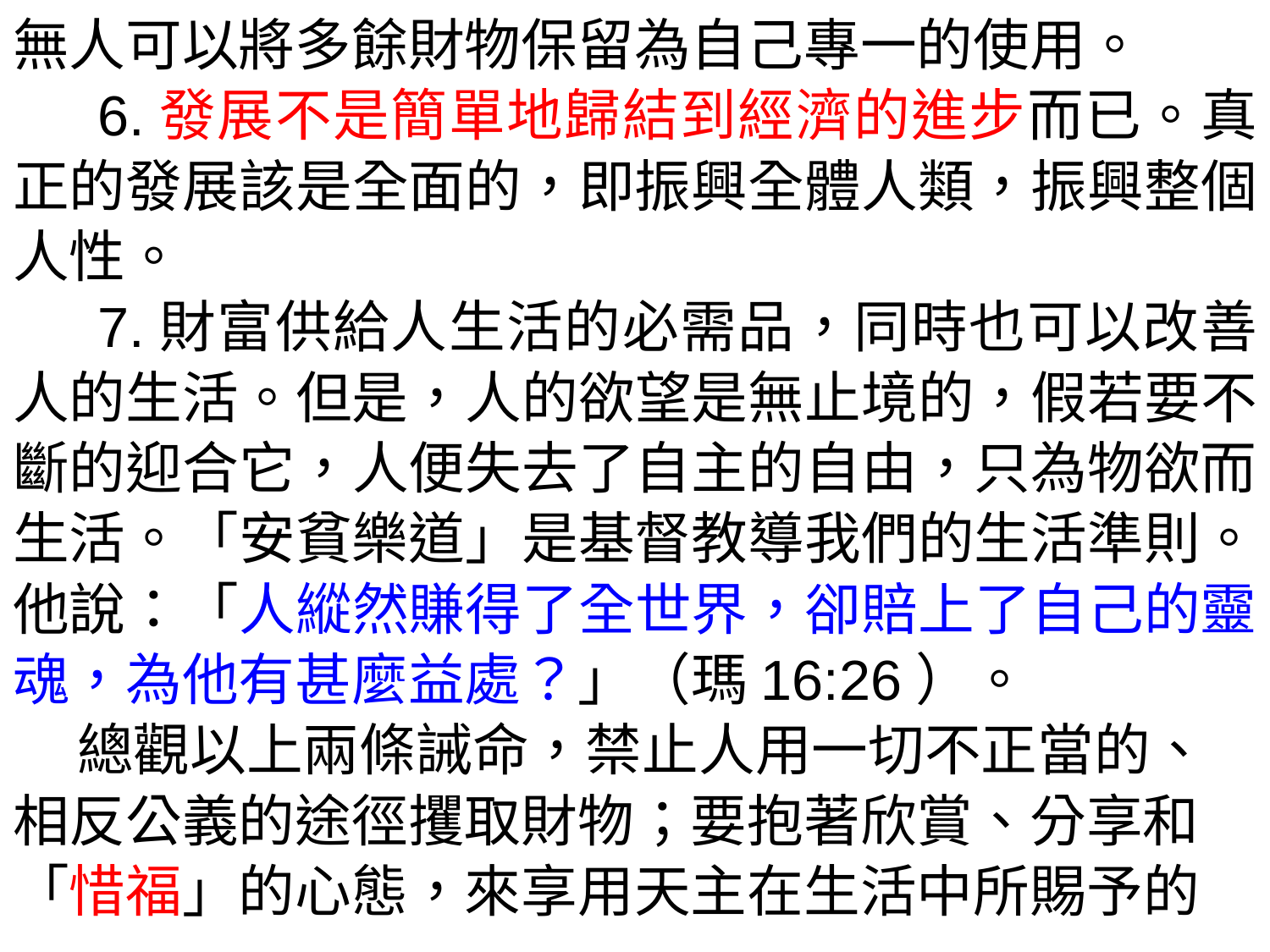

無人可以將多餘財物保留為自己專一的使用。
     6.發展不是簡單地歸結到經濟的進步而已。真正的發展該是全面的，即振興全體人類，振興整個人性。
     7.財富供給人生活的必需品，同時也可以改善人的生活。但是，人的欲望是無止境的，假若要不斷的迎合它，人便失去了自主的自由，只為物欲而生活。「安貧樂道」是基督教導我們的生活準則。他說：「人縱然賺得了全世界，卻賠上了自己的靈魂，為他有甚麼益處？」（瑪16:26）。
    總觀以上兩條誡命，禁止人用一切不正當的、相反公義的途徑攫取財物；要抱著欣賞、分享和「惜福」的心態，來享用天主在生活中所賜予的